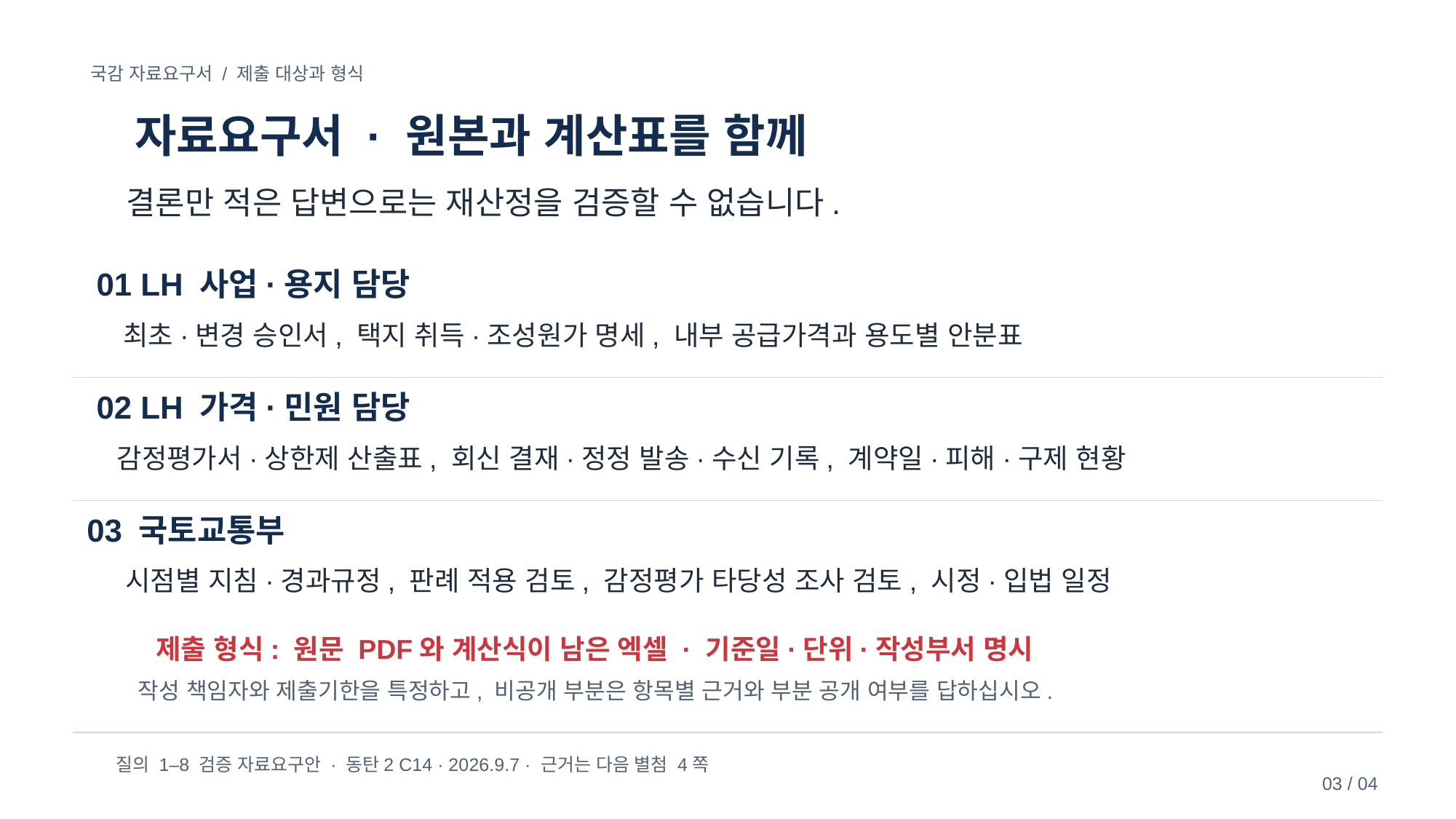

국감 자료요구서 / 제출 대상과 형식
자료요구서 · 원본과 계산표를 함께
결론만 적은 답변으로는 재산정을 검증할 수 없습니다.
01 LH 사업·용지 담당
최초·변경 승인서, 택지 취득·조성원가 명세, 내부 공급가격과 용도별 안분표

02 LH 가격·민원 담당
감정평가서·상한제 산출표, 회신 결재·정정 발송·수신 기록, 계약일·피해·구제 현황

03 국토교통부
시점별 지침·경과규정, 판례 적용 검토, 감정평가 타당성 조사 검토, 시정·입법 일정
제출 형식: 원문 PDF와 계산식이 남은 엑셀 · 기준일·단위·작성부서 명시
작성 책임자와 제출기한을 특정하고, 비공개 부분은 항목별 근거와 부분 공개 여부를 답하십시오.

질의 1–8 검증 자료요구안 · 동탄2 C14 · 2026.9.7 · 근거는 다음 별첨 4쪽
03 / 04